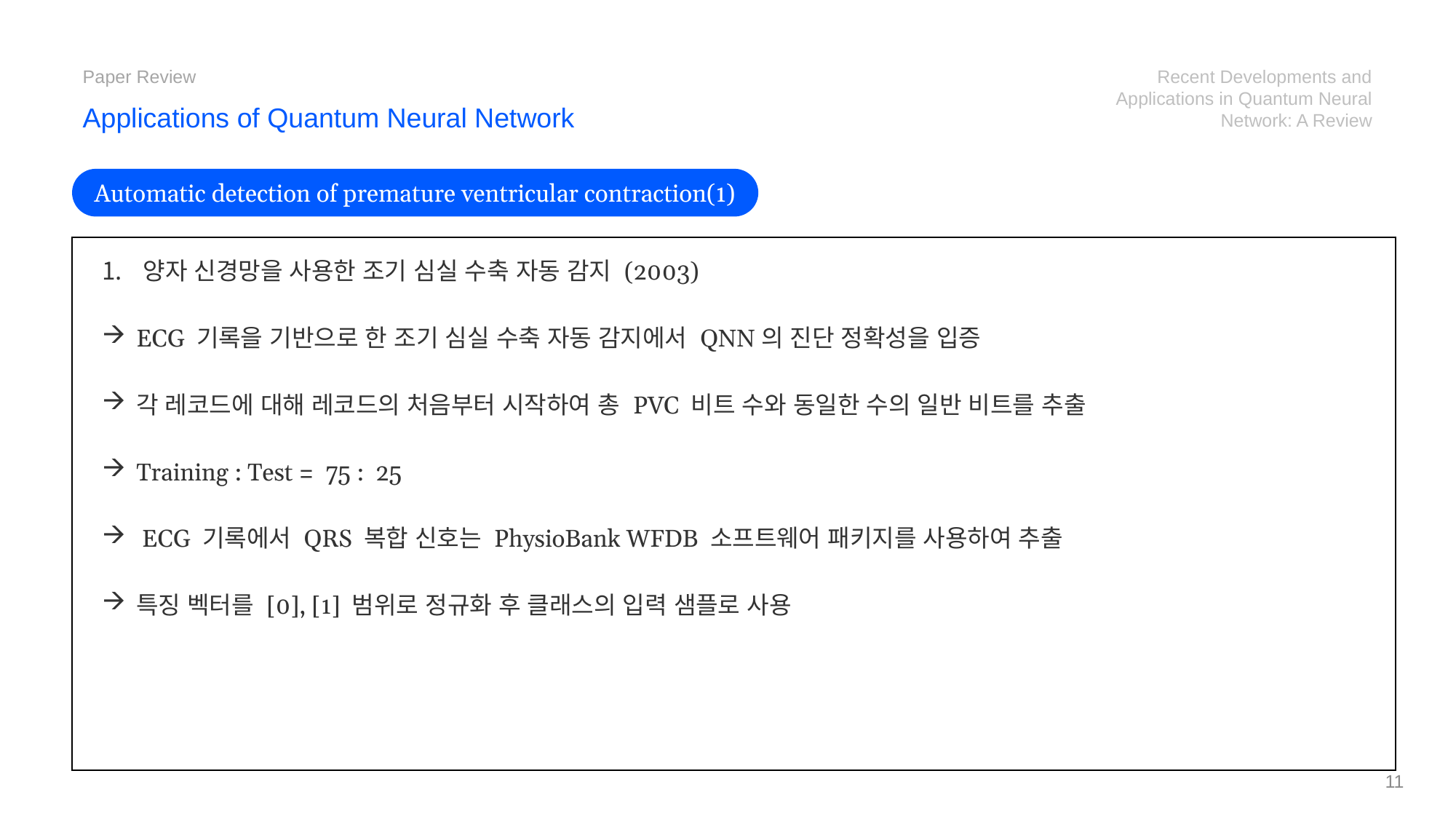

Paper Review
Recent Developments and Applications in Quantum Neural Network: A Review
Applications of Quantum Neural Network
Automatic detection of premature ventricular contraction(1)

양자 신경망을 사용한 조기 심실 수축 자동 감지 (2003)

ECG 기록을 기반으로 한 조기 심실 수축 자동 감지에서 QNN의 진단 정확성을 입증

각 레코드에 대해 레코드의 처음부터 시작하여 총 PVC 비트 수와 동일한 수의 일반 비트를 추출

Training : Test =  75 :  25

 ECG 기록에서 QRS 복합 신호는 PhysioBank WFDB 소프트웨어 패키지를 사용하여 추출

특징 벡터를 [0], [1] 범위로 정규화 후 클래스의 입력 샘플로 사용

11